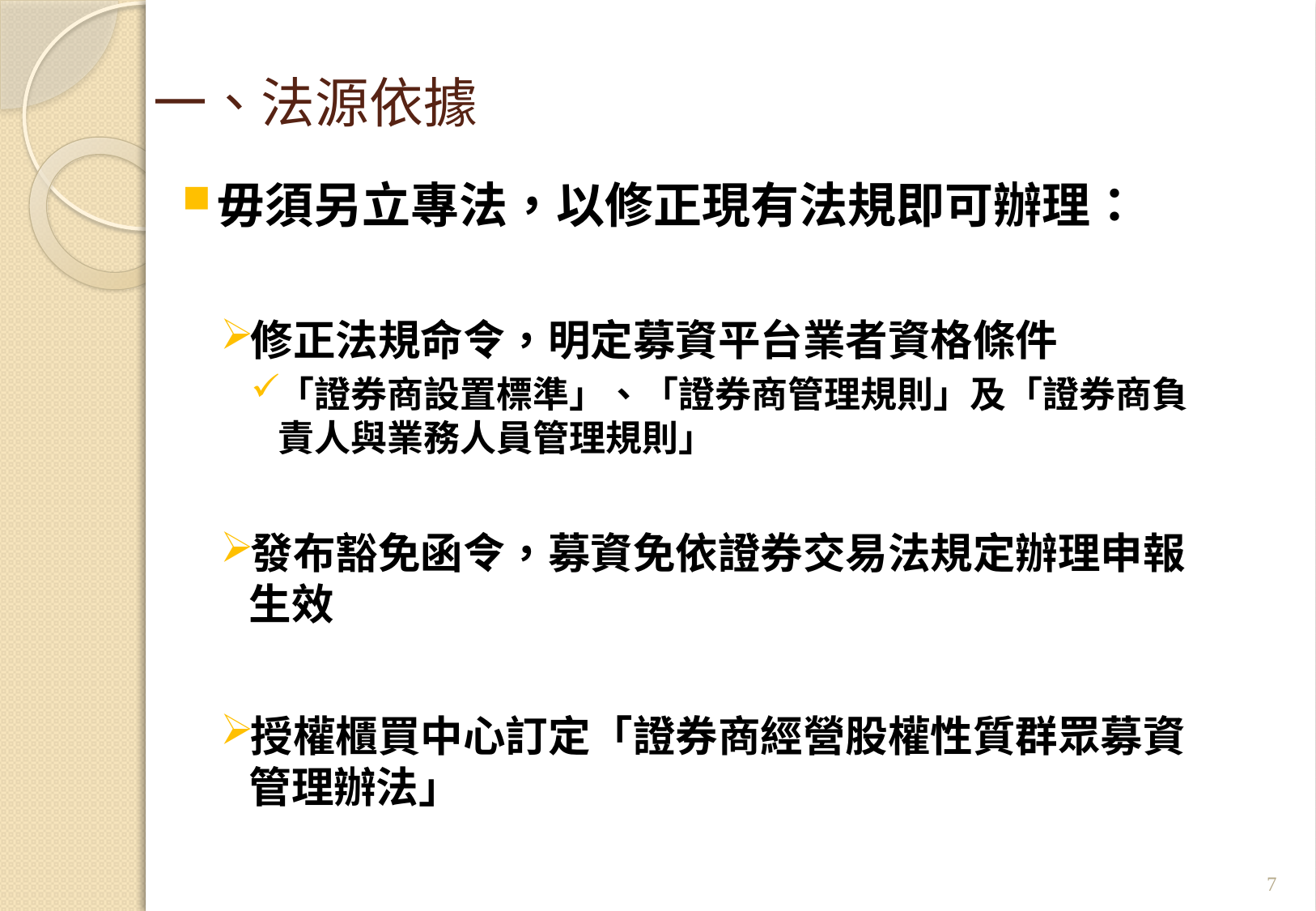

# 一、法源依據
毋須另立專法，以修正現有法規即可辦理：

修正法規命令，明定募資平台業者資格條件
「證券商設置標準」、「證券商管理規則」及「證券商負責人與業務人員管理規則」

發布豁免函令，募資免依證券交易法規定辦理申報生效

授權櫃買中心訂定「證券商經營股權性質群眾募資管理辦法」
7